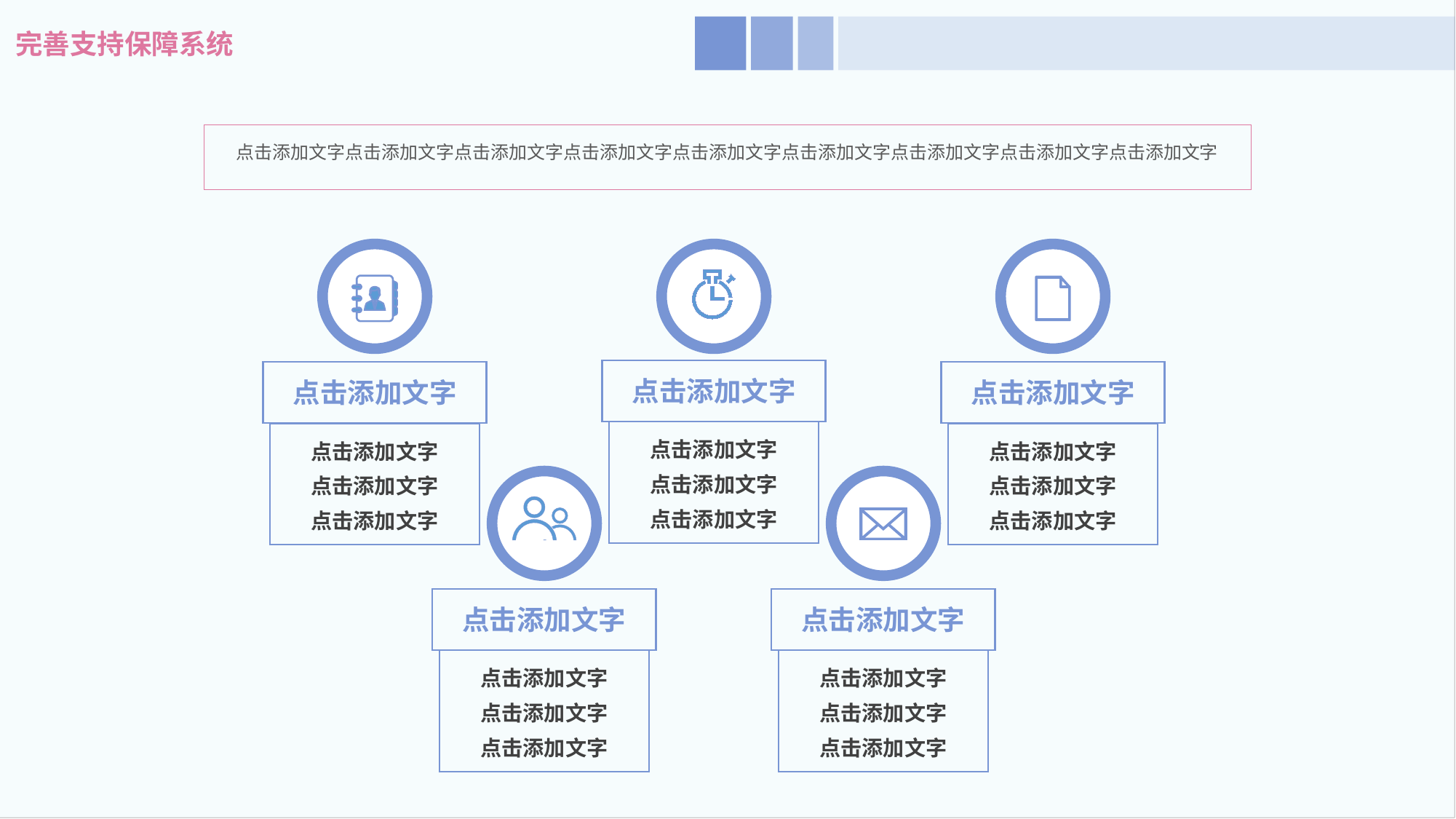

完善支持保障系统
点击添加文字点击添加文字点击添加文字点击添加文字点击添加文字点击添加文字点击添加文字点击添加文字点击添加文字

点击添加文字
点击添加文字
点击添加文字
点击添加文字
点击添加文字
点击添加文字

点击添加文字
点击添加文字
点击添加文字
点击添加文字
点击添加文字
点击添加文字

点击添加文字
点击添加文字
点击添加文字
点击添加文字
点击添加文字

点击添加文字
点击添加文字
点击添加文字